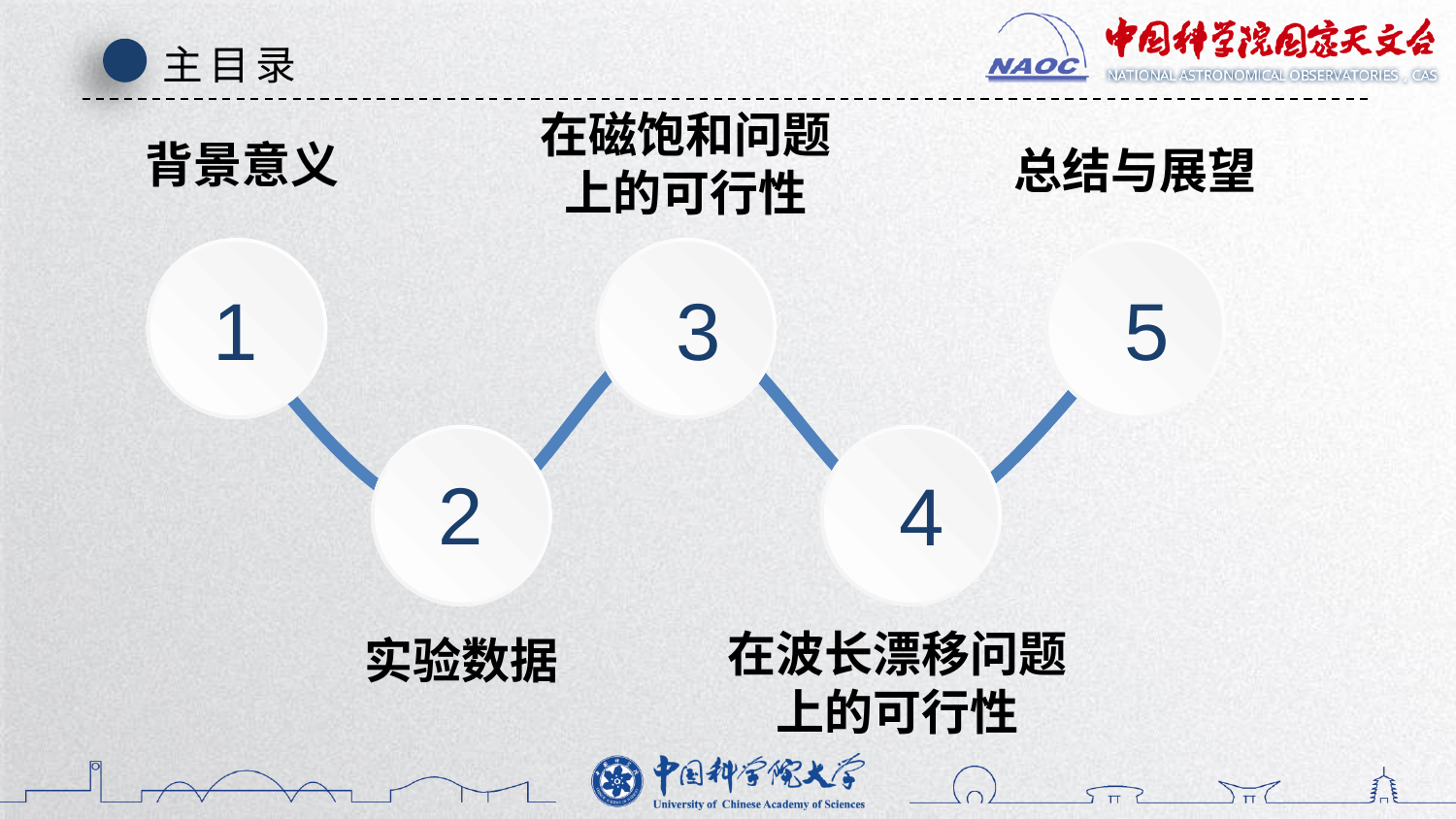

主目录

在磁饱和问题
上的可行性
背景意义
总结与展望

1

3

5

2

4
在波长漂移问题
上的可行性
实验数据